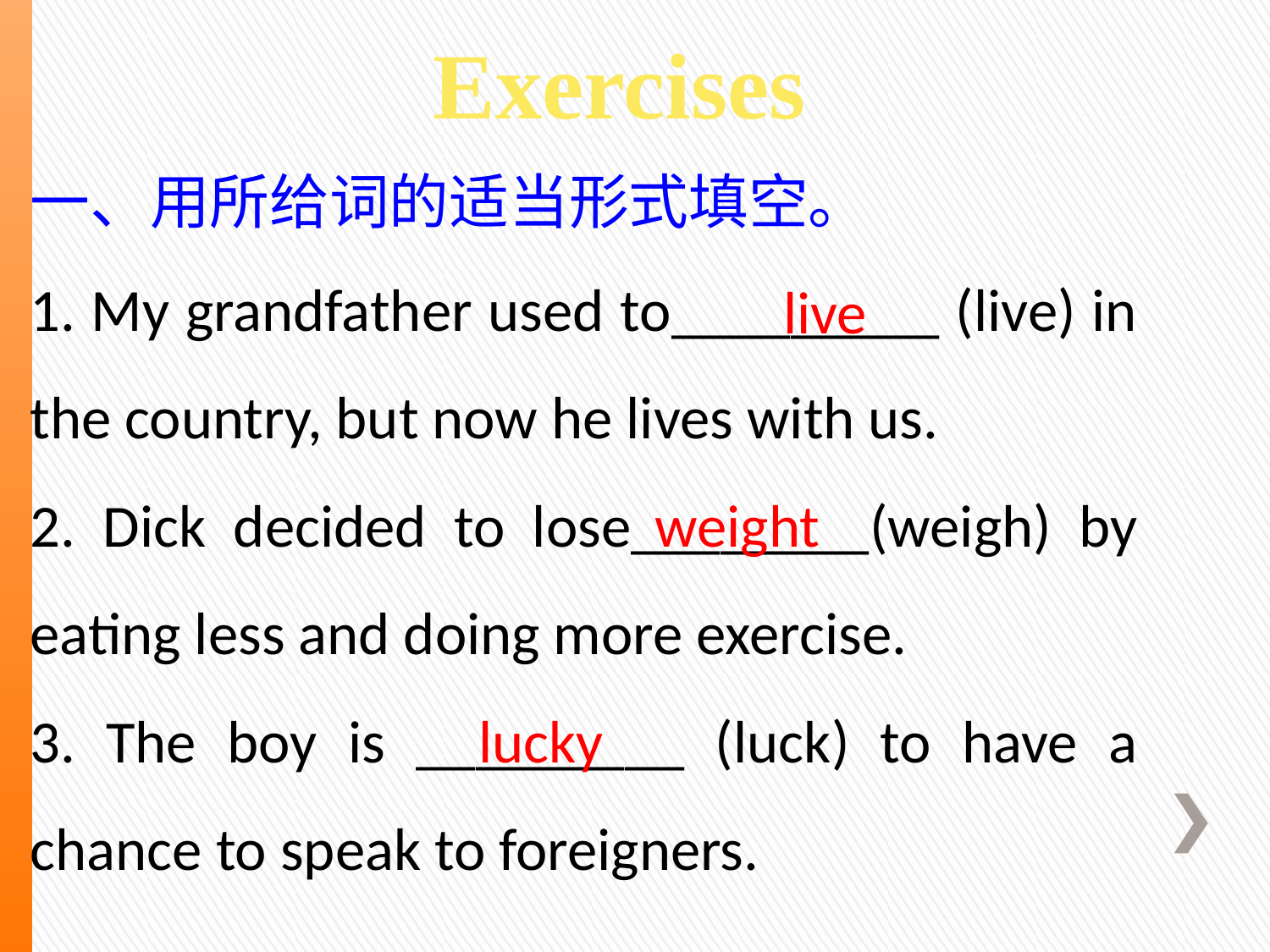

Exercises
一、用所给词的适当形式填空。
1. My grandfather used to_________ (live) in the country, but now he lives with us.
2. Dick decided to lose________(weigh) by eating less and doing more exercise.
3. The boy is _________ (luck) to have a chance to speak to foreigners.
live
weight
lucky